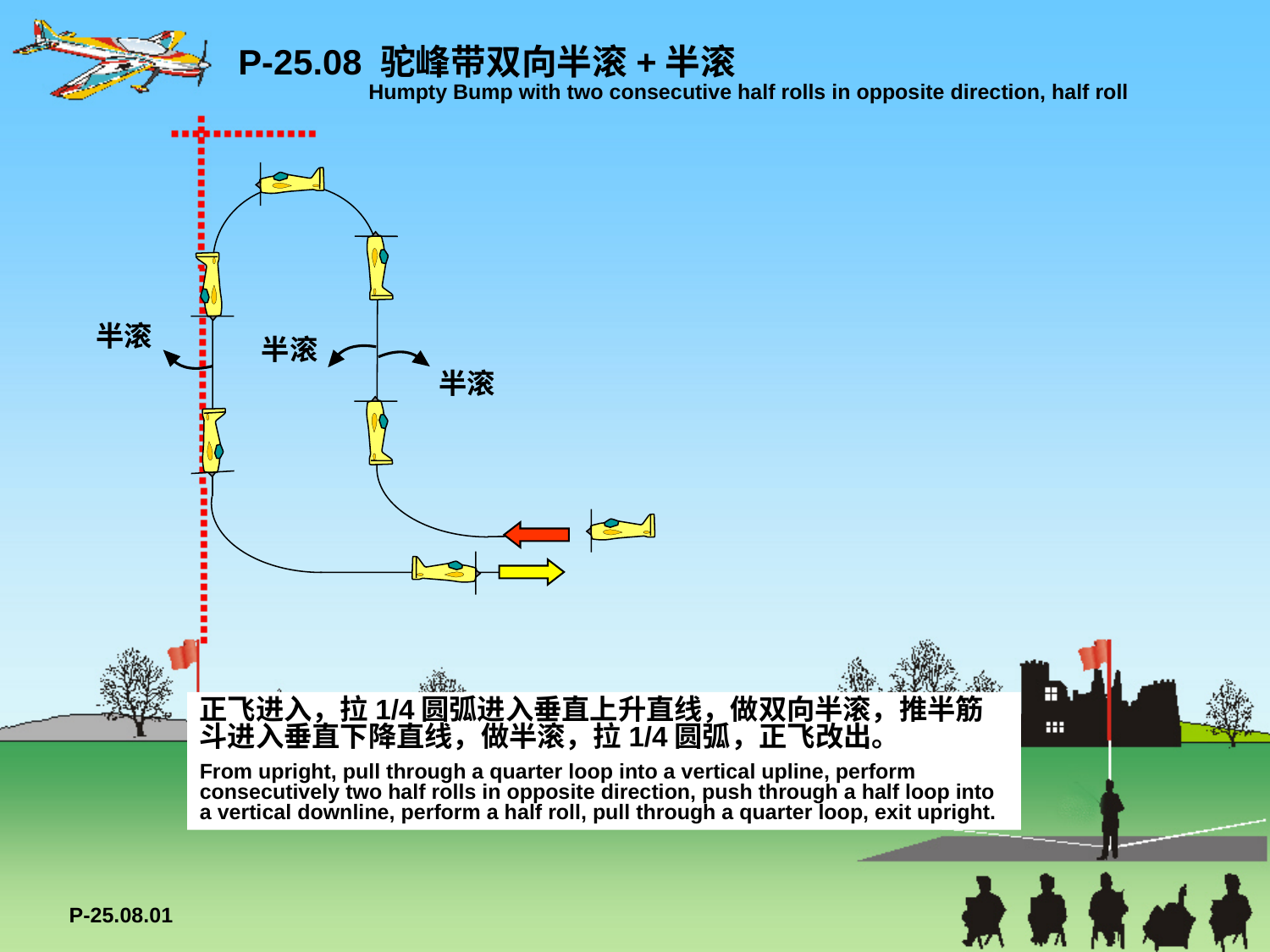

P-25.08 驼峰带双向半滚+半滚
                      Humpty Bump with two consecutive half rolls in opposite direction, half roll

半滚
半滚

半滚

正飞进入，拉1/4圆弧进入垂直上升直线，做双向半滚，推半筋斗进入垂直下降直线，做半滚，拉1/4圆弧，正飞改出。
From upright, pull through a quarter loop into a vertical upline, perform consecutively two half rolls in opposite direction, push through a half loop into a vertical downline, perform a half roll, pull through a quarter loop, exit upright.
P-25.08.01